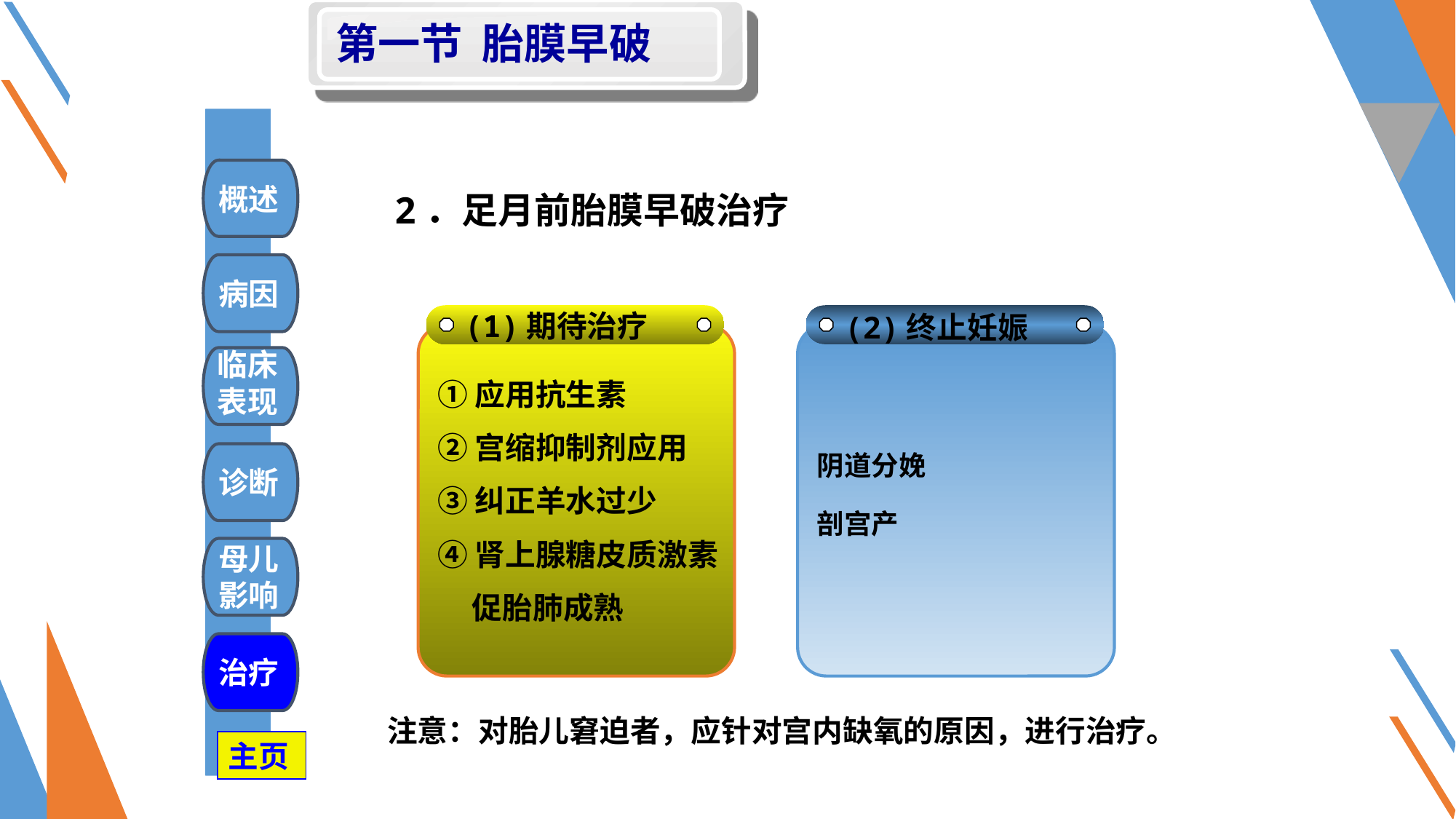

第一节  胎膜早破

概述
 2．足月前胎膜早破治疗
病因
(1)期待治疗
(2)终止妊娠

①应用抗生素
②宫缩抑制剂应用
③纠正羊水过少
④肾上腺糖皮质激素
    促胎肺成熟
阴道分娩
剖宫产

临床
表现

诊断
母儿
影响
治疗
注意：对胎儿窘迫者，应针对宫内缺氧的原因，进行治疗。

主页